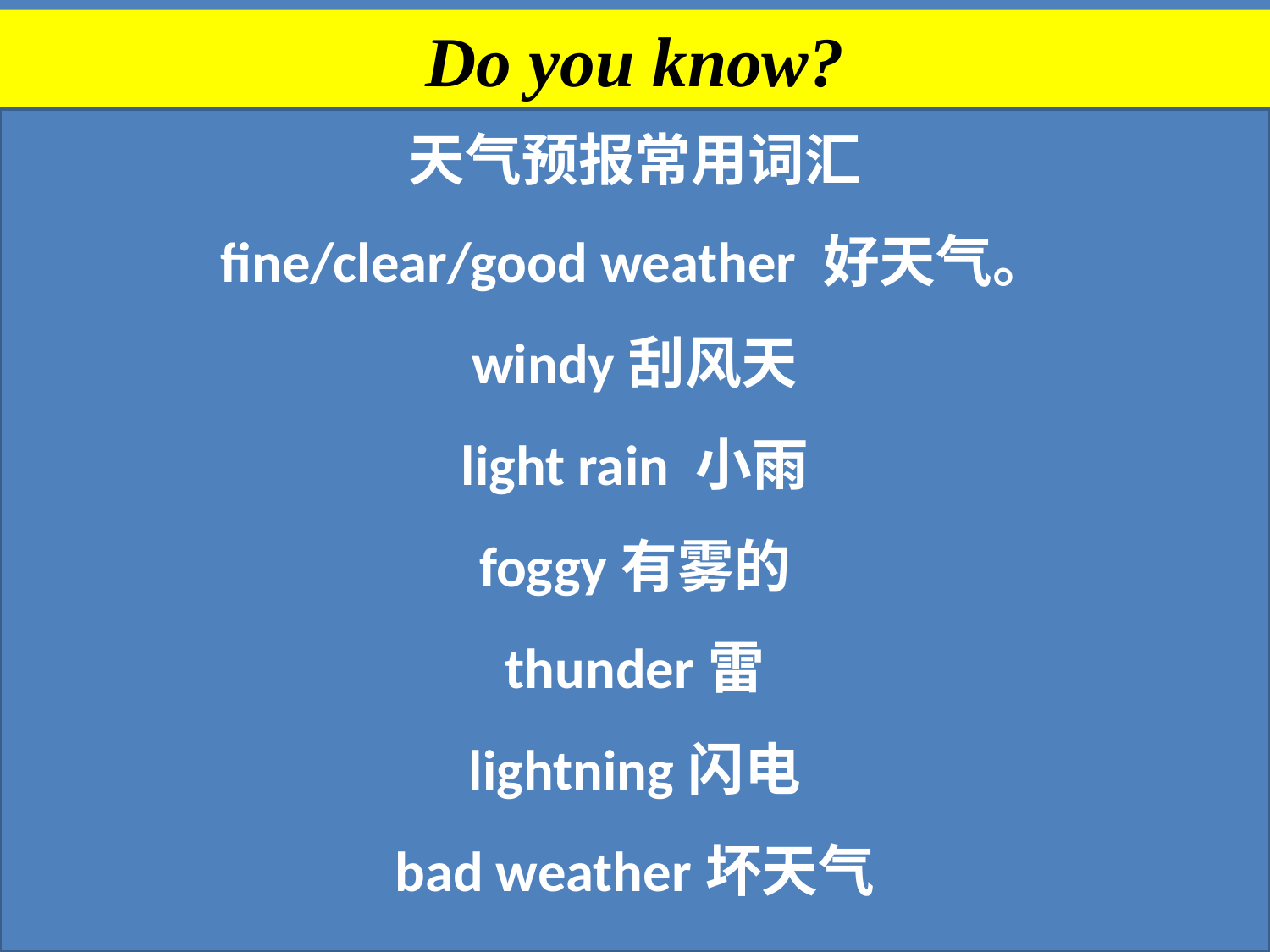

Do you know?
天气预报常用词汇
fine/clear/good weather 好天气。
windy刮风天
light rain 小雨
foggy有雾的
thunder雷
lightning闪电
bad weather坏天气